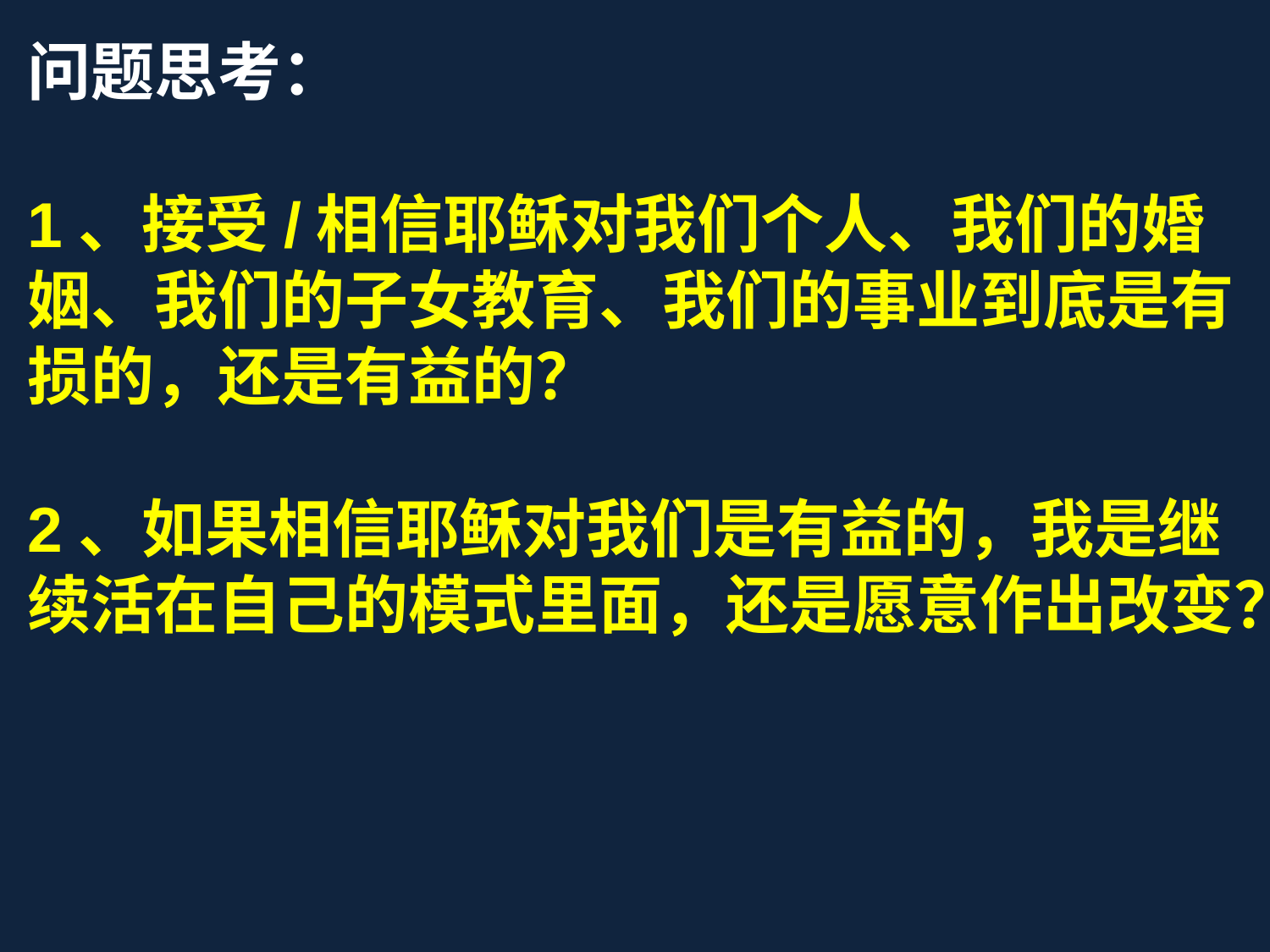

问题思考：
1、接受/相信耶稣对我们个人、我们的婚姻、我们的子女教育、我们的事业到底是有损的，还是有益的？
2、如果相信耶稣对我们是有益的，我是继续活在自己的模式里面，还是愿意作出改变？